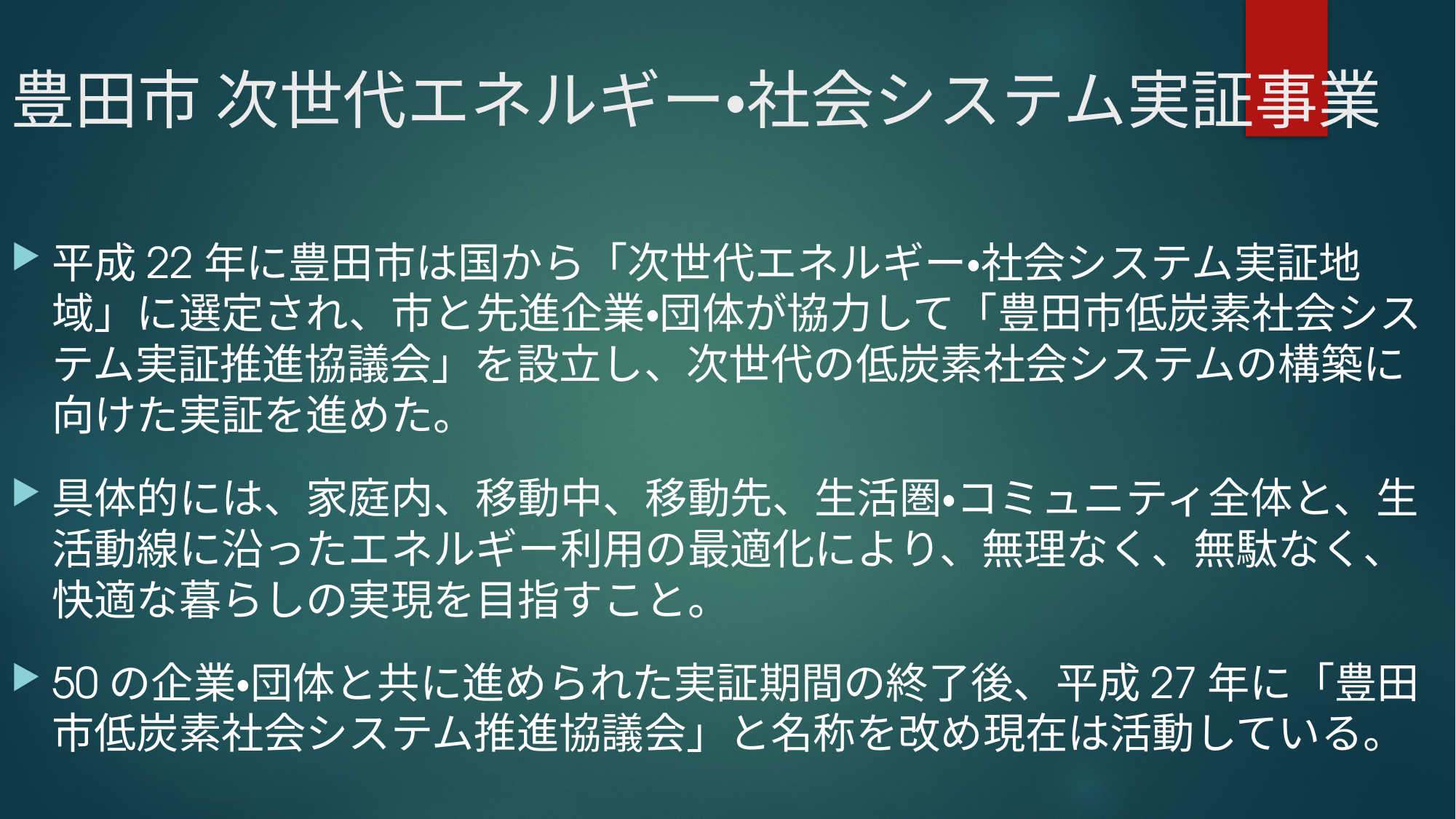

# 豊田市 次世代エネルギー・社会システム実証事業
平成22年に豊田市は国から「次世代エネルギー・社会システム実証地域」に選定され、市と先進企業・団体が協力して「豊田市低炭素社会システム実証推進協議会」を設立し、次世代の低炭素社会システムの構築に向けた実証を進めた。

具体的には、家庭内、移動中、移動先、生活圏・コミュニティ全体と、生活動線に沿ったエネルギー利用の最適化により、無理なく、無駄なく、快適な暮らしの実現を目指すこと。

50の企業・団体と共に進められた実証期間の終了後、平成27年に「豊田市低炭素社会システム推進協議会」と名称を改め現在は活動している。